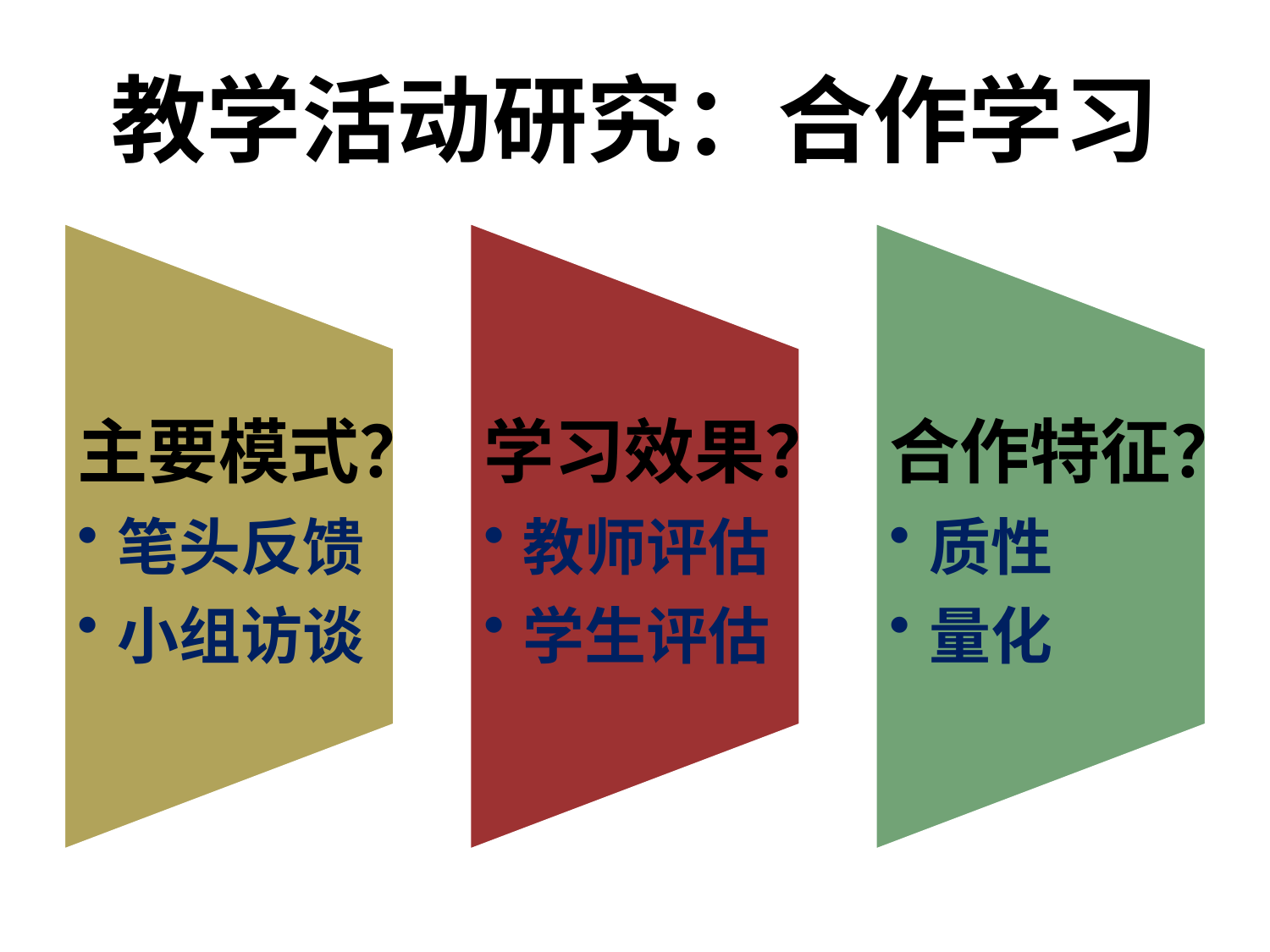

# 教学活动研究：合作学习
主要模式？
笔头反馈
小组访谈
学习效果？
教师评估
学生评估
合作特征？
质性
量化